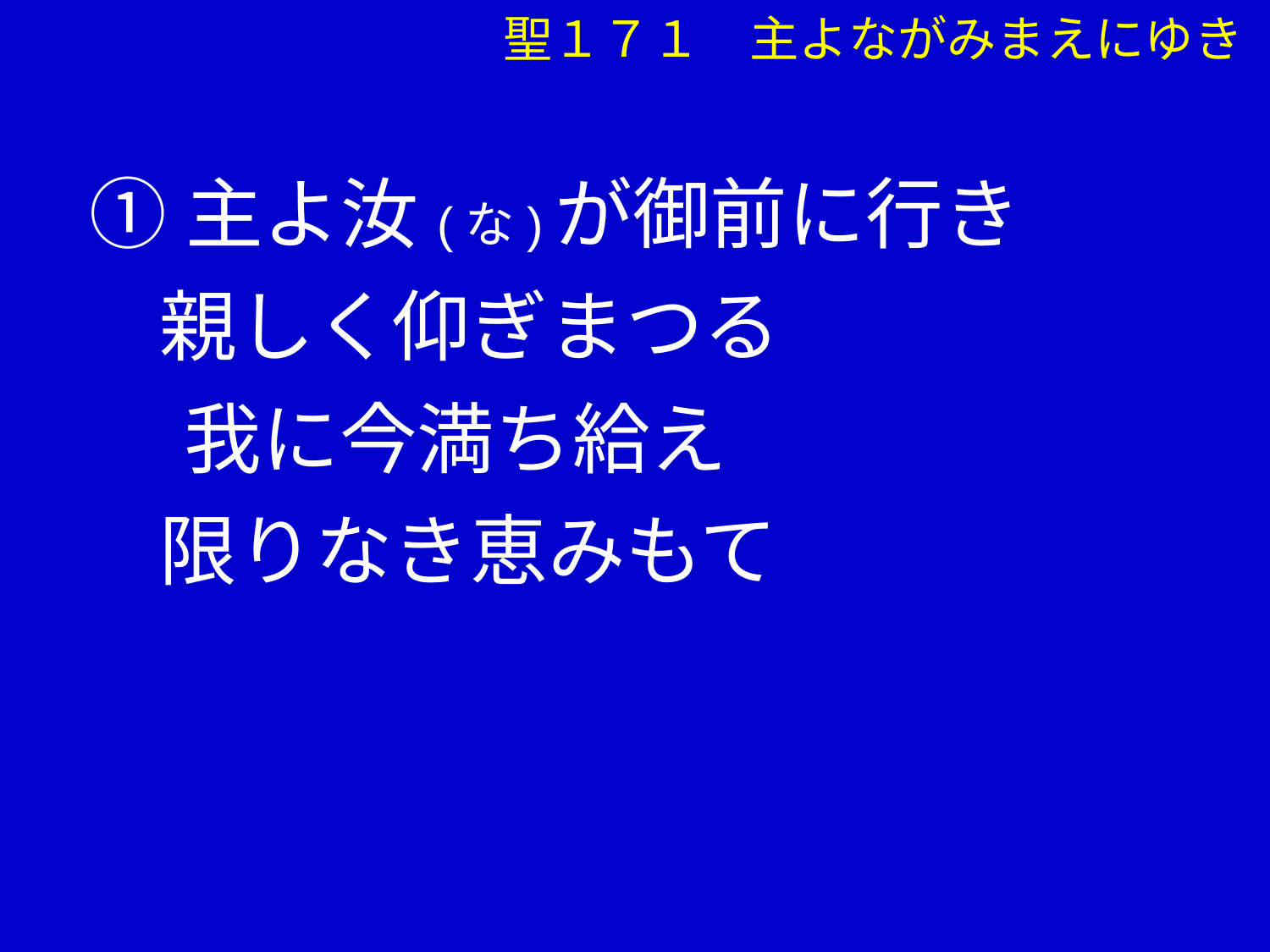

聖１７１　主よながみまえにゆき
①主よ汝(な)が御前に行き
   親しく仰ぎまつる
　 我に今満ち給え
   限りなき恵みもて